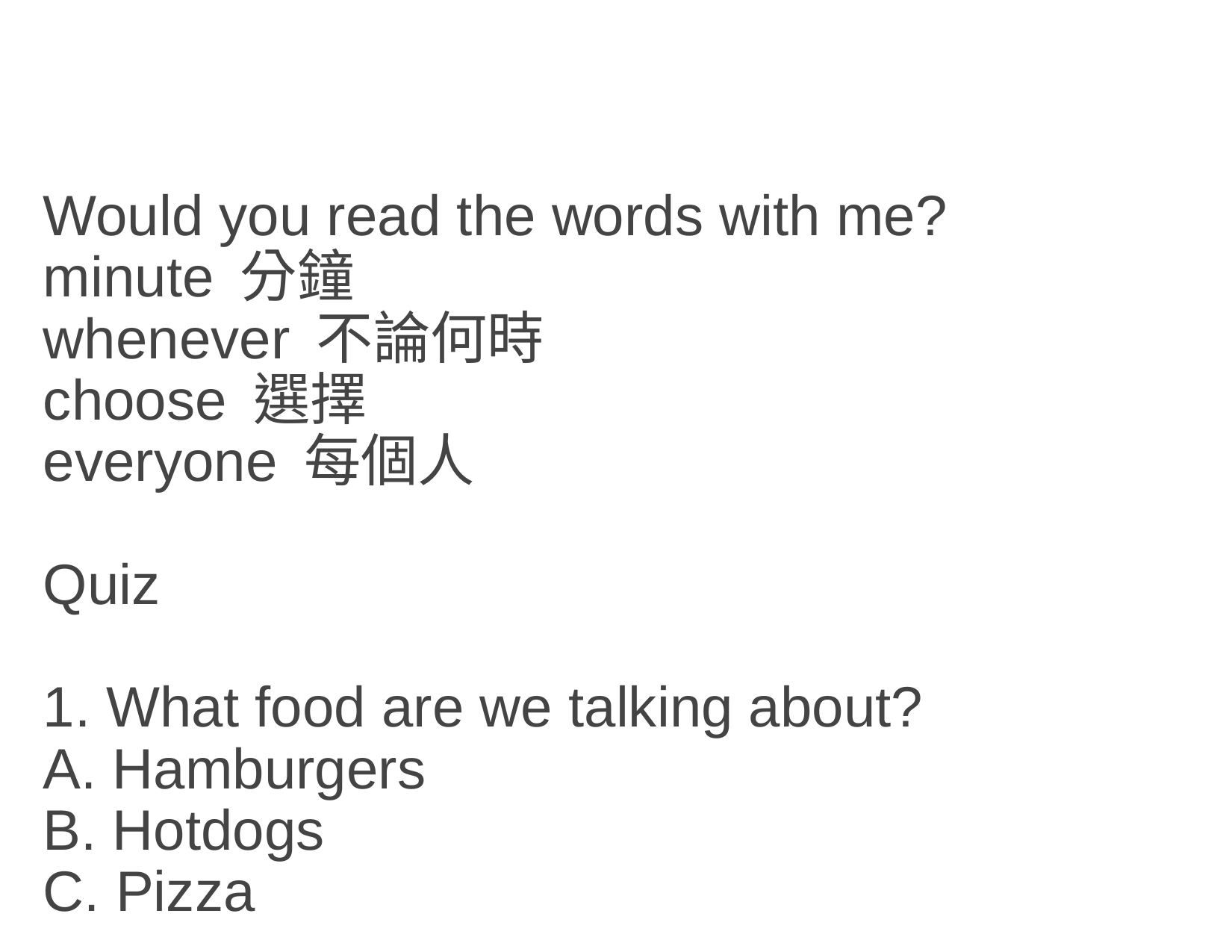

# Would you read the words with me? minute 分鐘 whenever 不論何時 choose 選擇 everyone 每個人 Quiz 1. What food are we talking about? A. Hamburgers B. Hotdogs C. Pizza